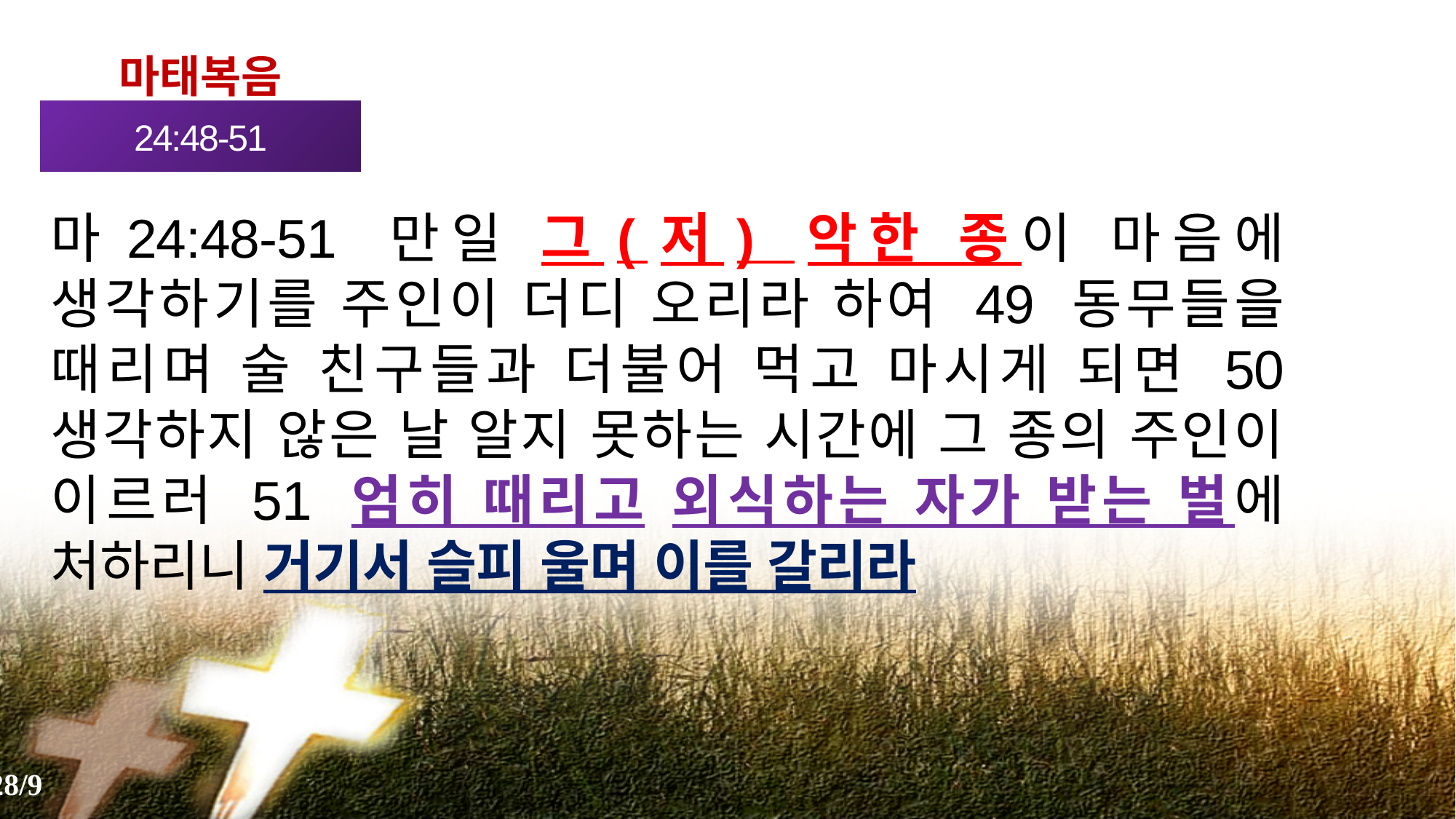

마태복음

24:48-51
마24:48-51 만일 그(저) 악한 종이 마음에 생각하기를 주인이 더디 오리라 하여 49 동무들을 때리며 술 친구들과 더불어 먹고 마시게 되면 50 생각하지 않은 날 알지 못하는 시간에 그 종의 주인이 이르러 51 엄히 때리고 외식하는 자가 받는 벌에 처하리니 거기서 슬피 울며 이를 갈리라